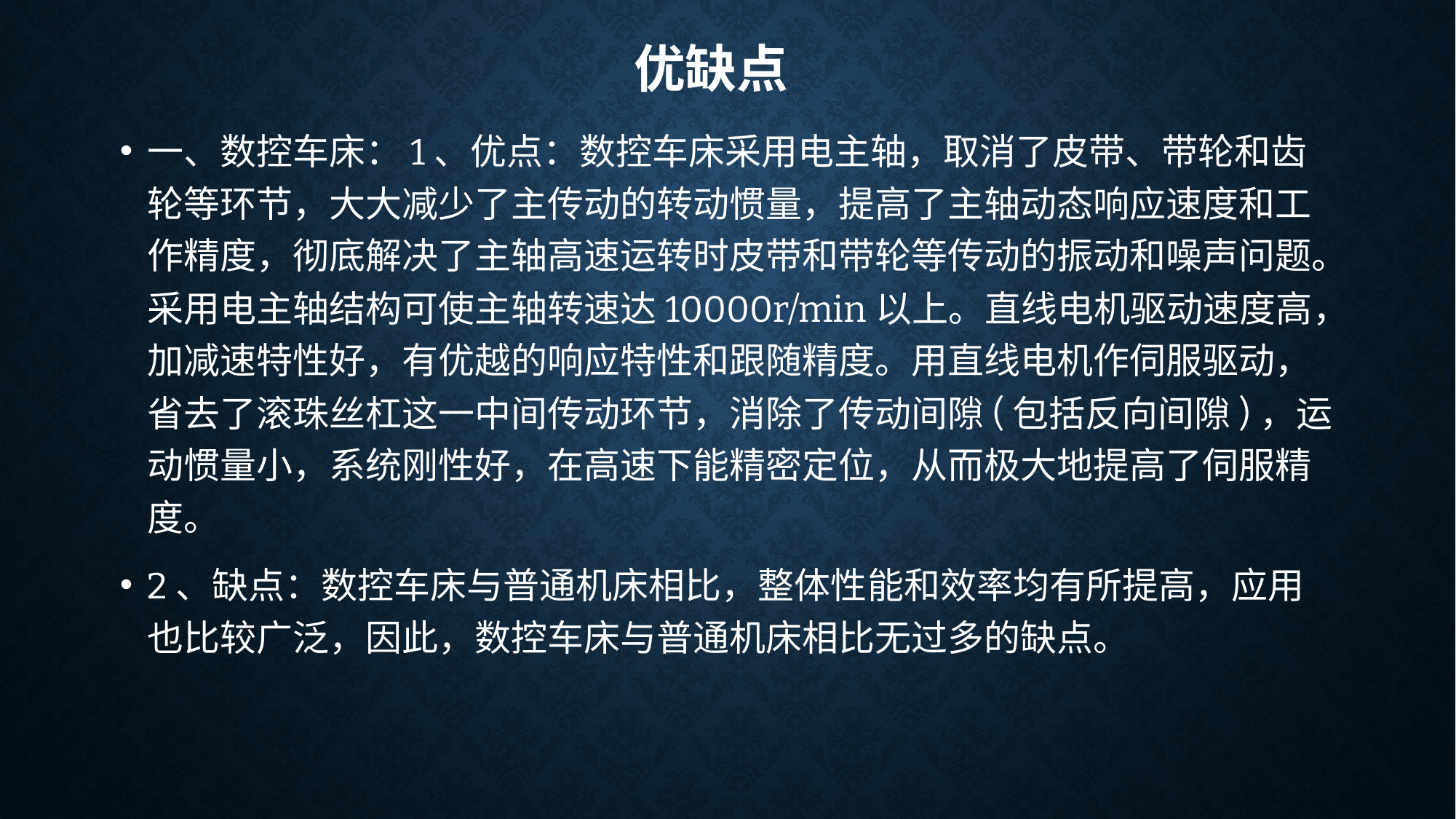

# 优缺点
一、数控车床：1、优点：数控车床采用电主轴，取消了皮带、带轮和齿轮等环节，大大减少了主传动的转动惯量，提高了主轴动态响应速度和工作精度，彻底解决了主轴高速运转时皮带和带轮等传动的振动和噪声问题。采用电主轴结构可使主轴转速达10000r/min以上。直线电机驱动速度高，加减速特性好，有优越的响应特性和跟随精度。用直线电机作伺服驱动，省去了滚珠丝杠这一中间传动环节，消除了传动间隙(包括反向间隙)，运动惯量小，系统刚性好，在高速下能精密定位，从而极大地提高了伺服精度。
2、缺点：数控车床与普通机床相比，整体性能和效率均有所提高，应用也比较广泛，因此，数控车床与普通机床相比无过多的缺点。